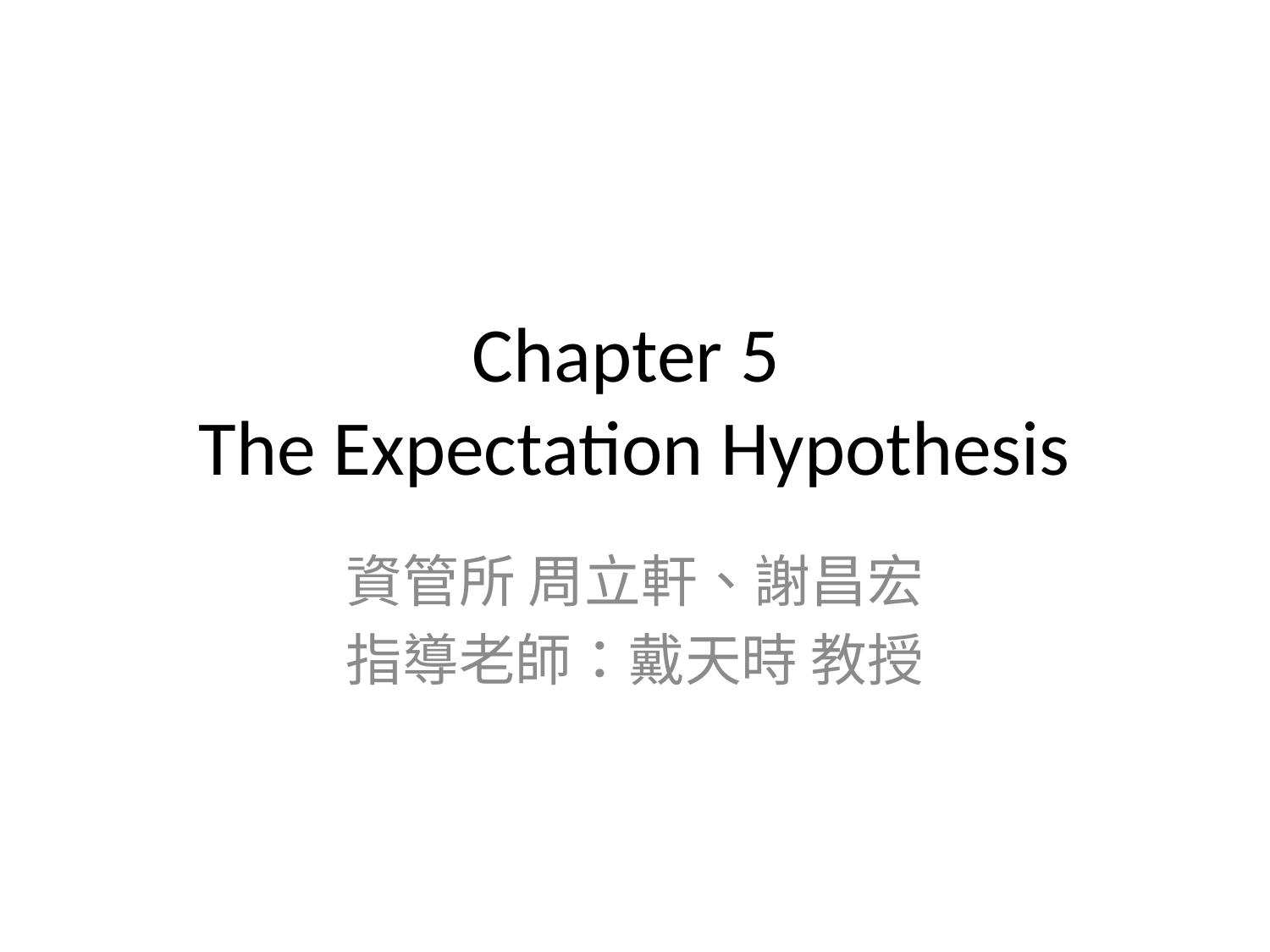

# Chapter 5 The Expectation Hypothesis
資管所 周立軒、謝昌宏
指導老師：戴天時 教授